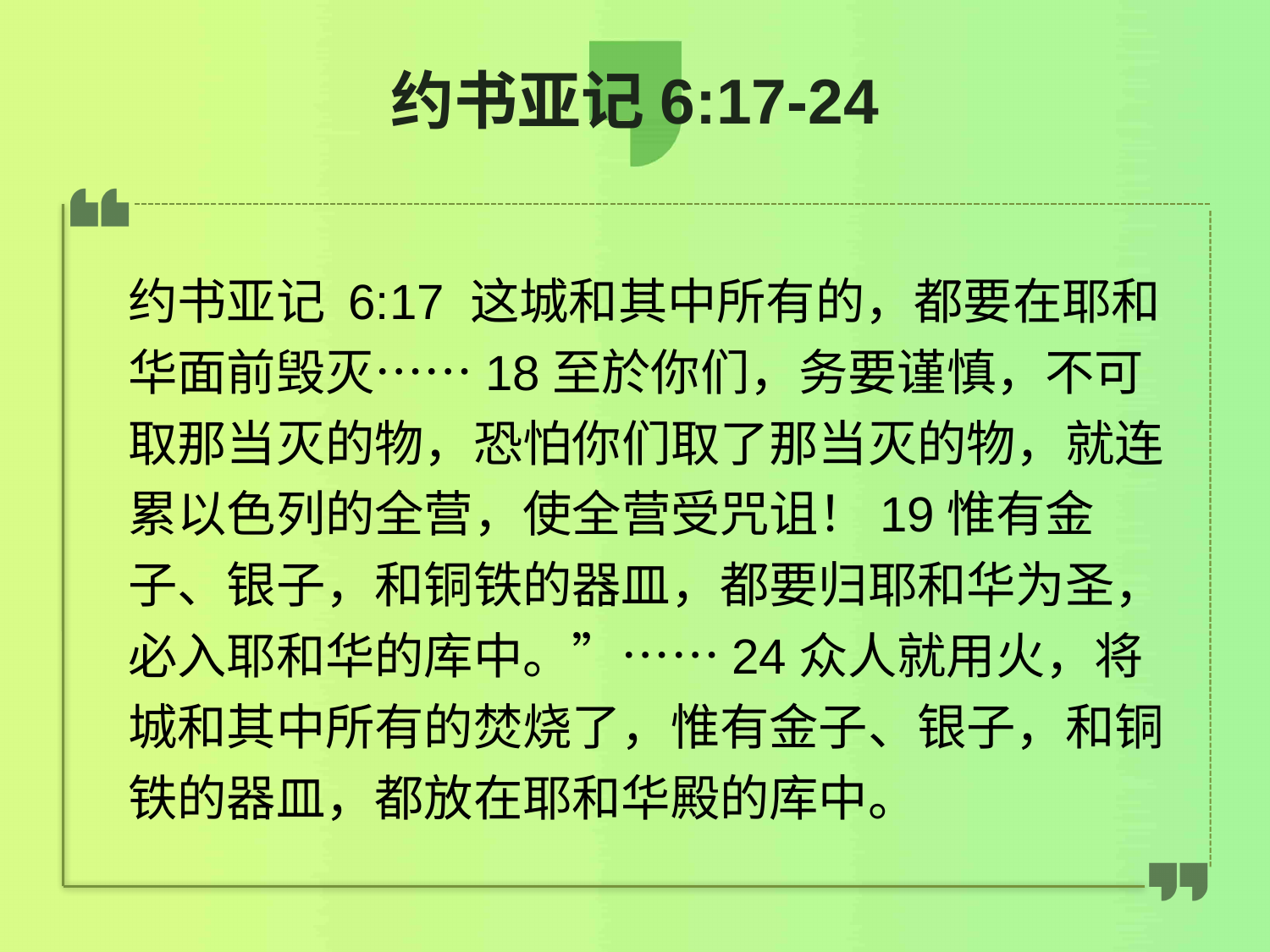

# 约书亚记6:17-24
约书亚记 6:17 这城和其中所有的，都要在耶和华面前毁灭……18至於你们，务要谨慎，不可取那当灭的物，恐怕你们取了那当灭的物，就连累以色列的全营，使全营受咒诅！19惟有金子、银子，和铜铁的器皿，都要归耶和华为圣，必入耶和华的库中。”……24众人就用火，将城和其中所有的焚烧了，惟有金子、银子，和铜铁的器皿，都放在耶和华殿的库中。